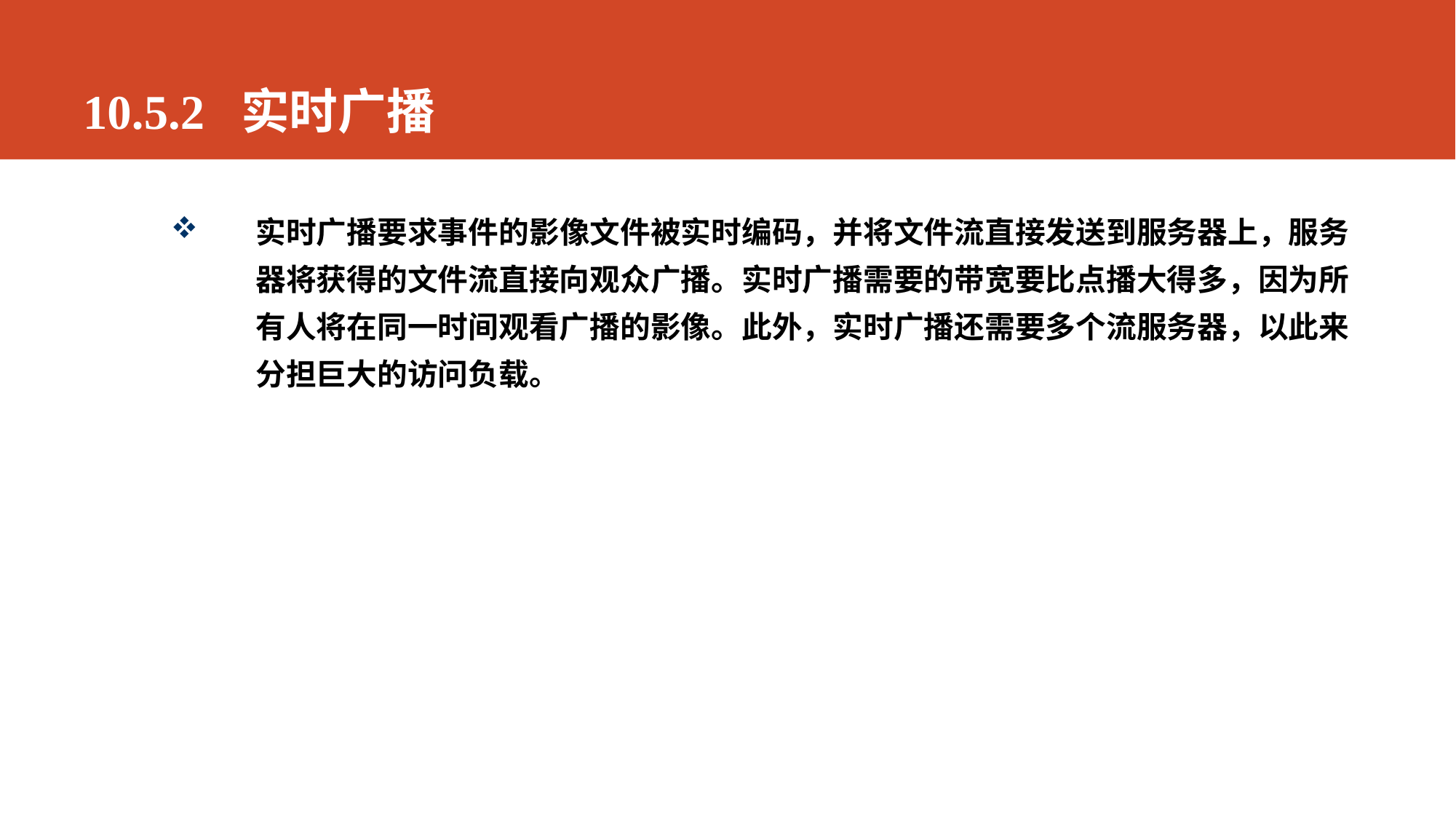

# 10.5.2  实时广播
实时广播要求事件的影像文件被实时编码，并将文件流直接发送到服务器上，服务器将获得的文件流直接向观众广播。实时广播需要的带宽要比点播大得多，因为所有人将在同一时间观看广播的影像。此外，实时广播还需要多个流服务器，以此来分担巨大的访问负载。